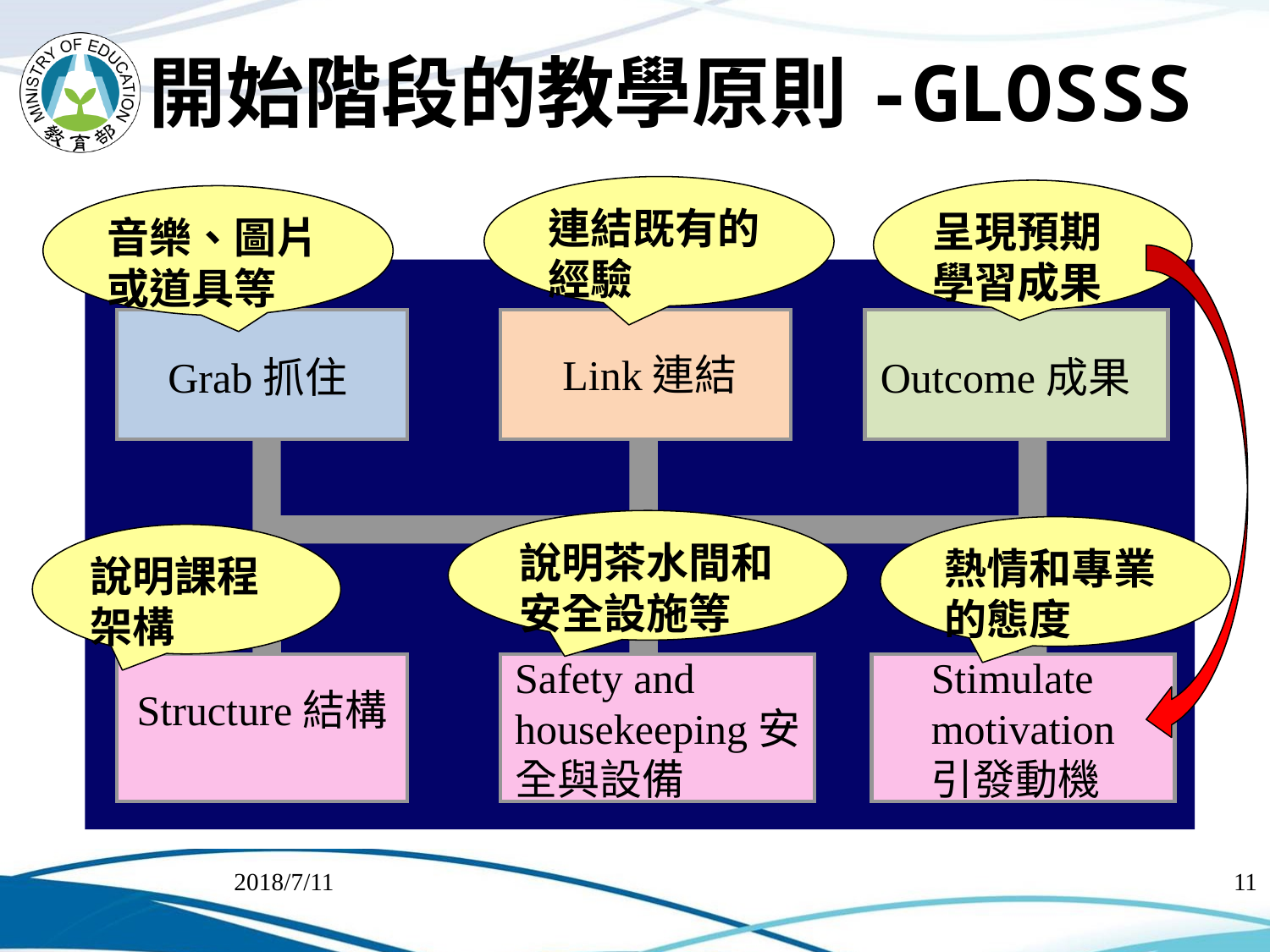

# 開始階段的教學原則-GLOSSS
連結既有的經驗
呈現預期學習成果
音樂、圖片或道具等

Structure結構

Safety and housekeeping安全與設備

Stimulate motivation
引發動機

Link連結
Grab抓住
Outcome成果
說明茶水間和安全設施等
熱情和專業的態度
說明課程架構
2018/7/11
11